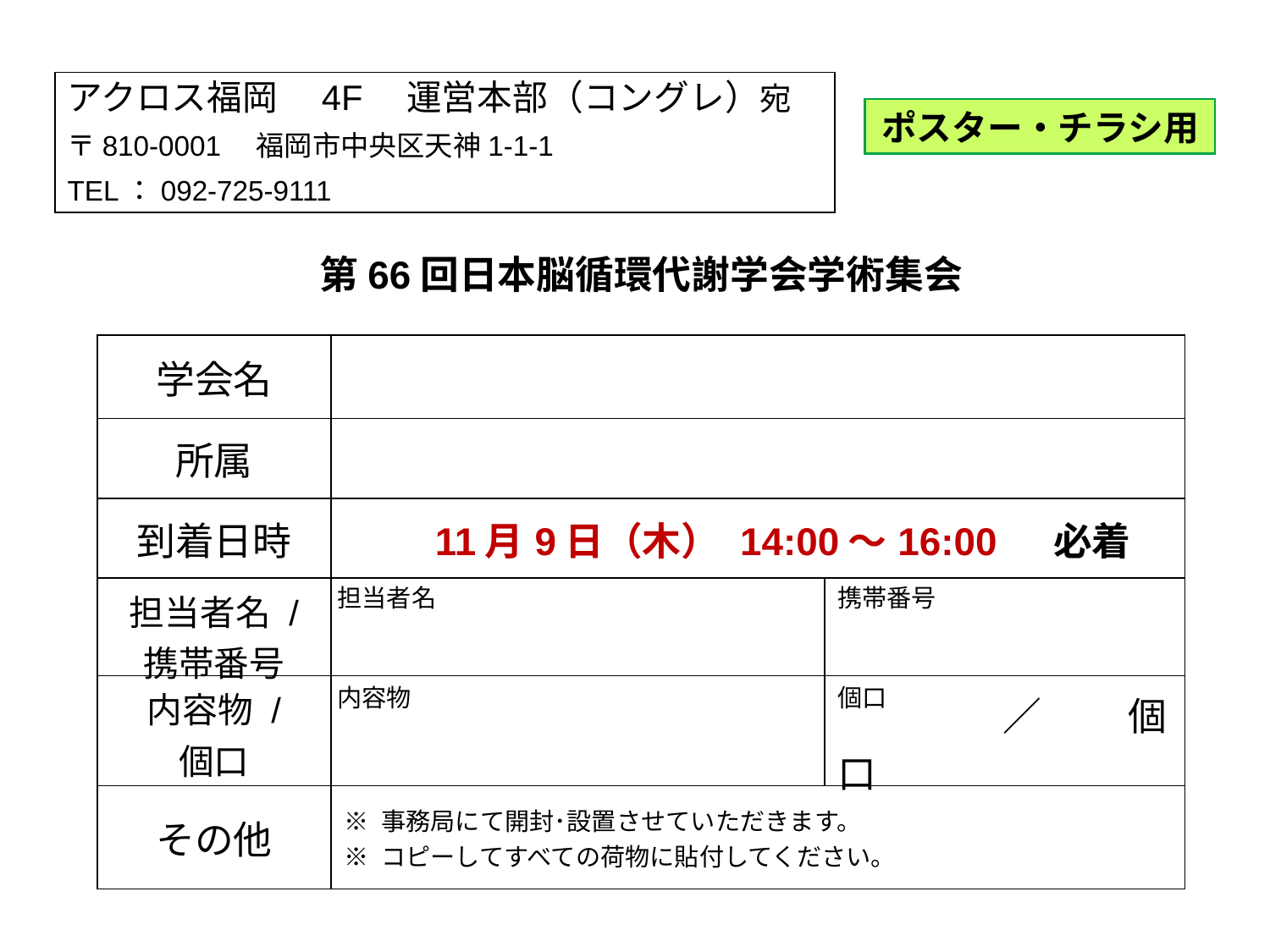

アクロス福岡　4F　運営本部（コングレ）宛
〒810-0001　福岡市中央区天神1-1-1
TEL：092-725-9111
ポスター・チラシ用
第66回日本脳循環代謝学会学術集会
| 学会名 |  |  |
| --- | --- | --- |
| 所属 |  |  |
| 到着日時 | 11月9日（木） 14:00～16:00　 必着 |  |
| 担当者名 / 携帯番号 |  |  |
| 内容物 / 個口 |  | ／ 　　個口 |
| その他 | ※ 事務局にて開封･設置させていただきます。 ※ コピーしてすべての荷物に貼付してください。 |  |
担当者名
携帯番号
個口
内容物